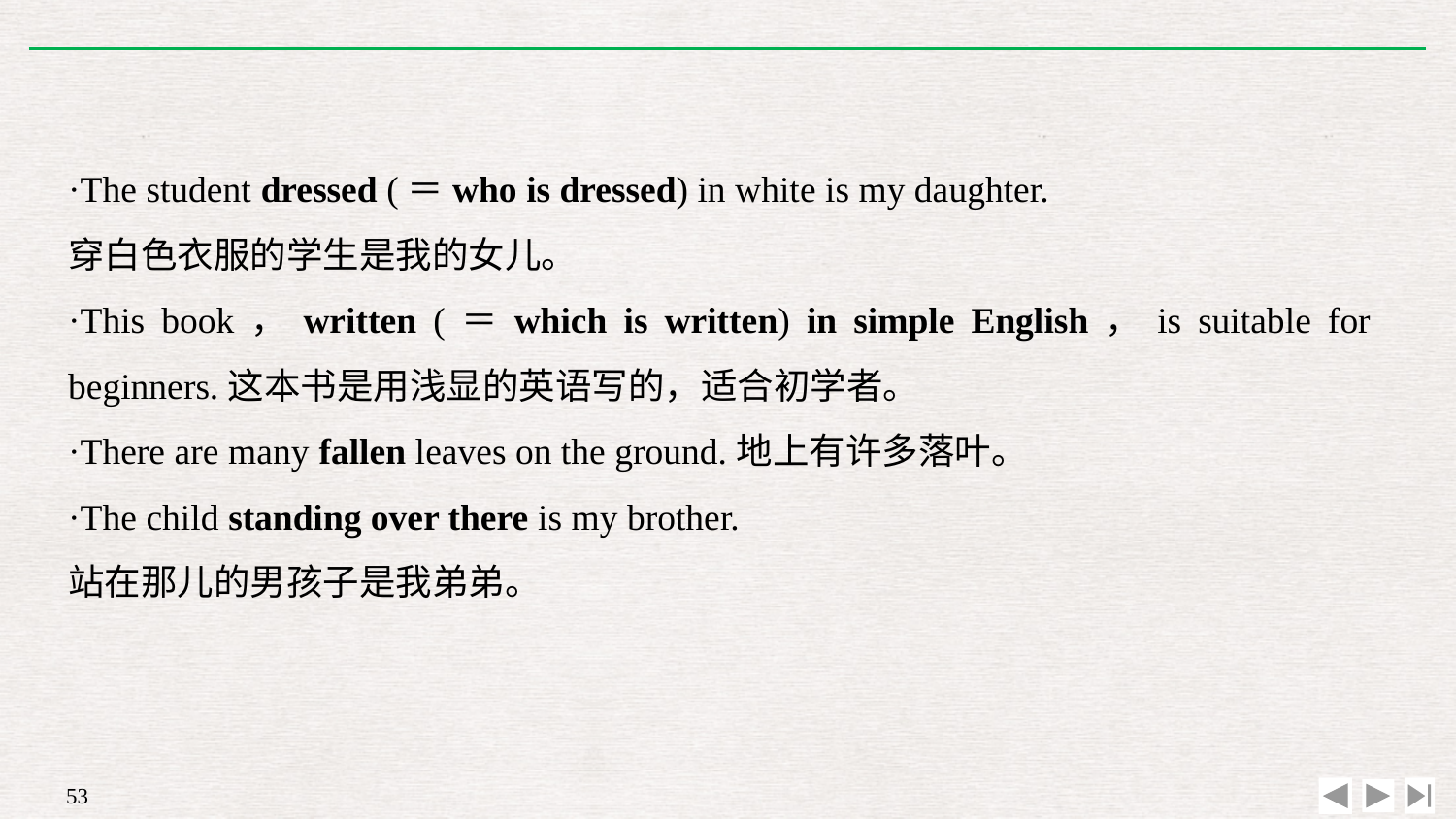

·The student dressed (＝who is dressed) in white is my daughter.
穿白色衣服的学生是我的女儿。
·This book，written (＝which is written) in simple English，is suitable for beginners.这本书是用浅显的英语写的，适合初学者。
·There are many fallen leaves on the ground.地上有许多落叶。
·The child standing over there is my brother.
站在那儿的男孩子是我弟弟。